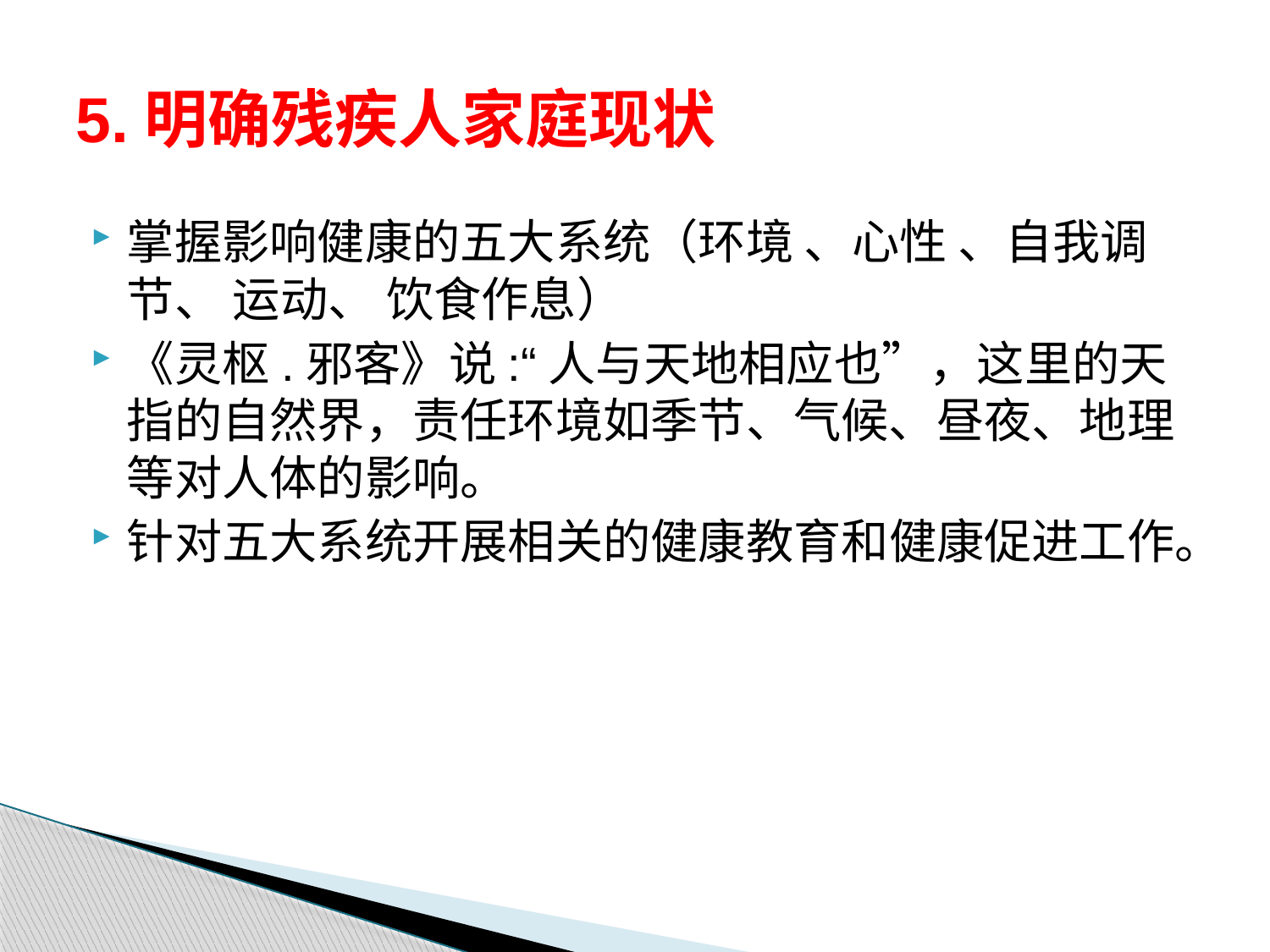

# 5.明确残疾人家庭现状
掌握影响健康的五大系统（环境 、心性 、自我调节、 运动、 饮食作息）
《灵枢.邪客》说:“人与天地相应也”，这里的天指的自然界，责任环境如季节、气候、昼夜、地理等对人体的影响。
针对五大系统开展相关的健康教育和健康促进工作。